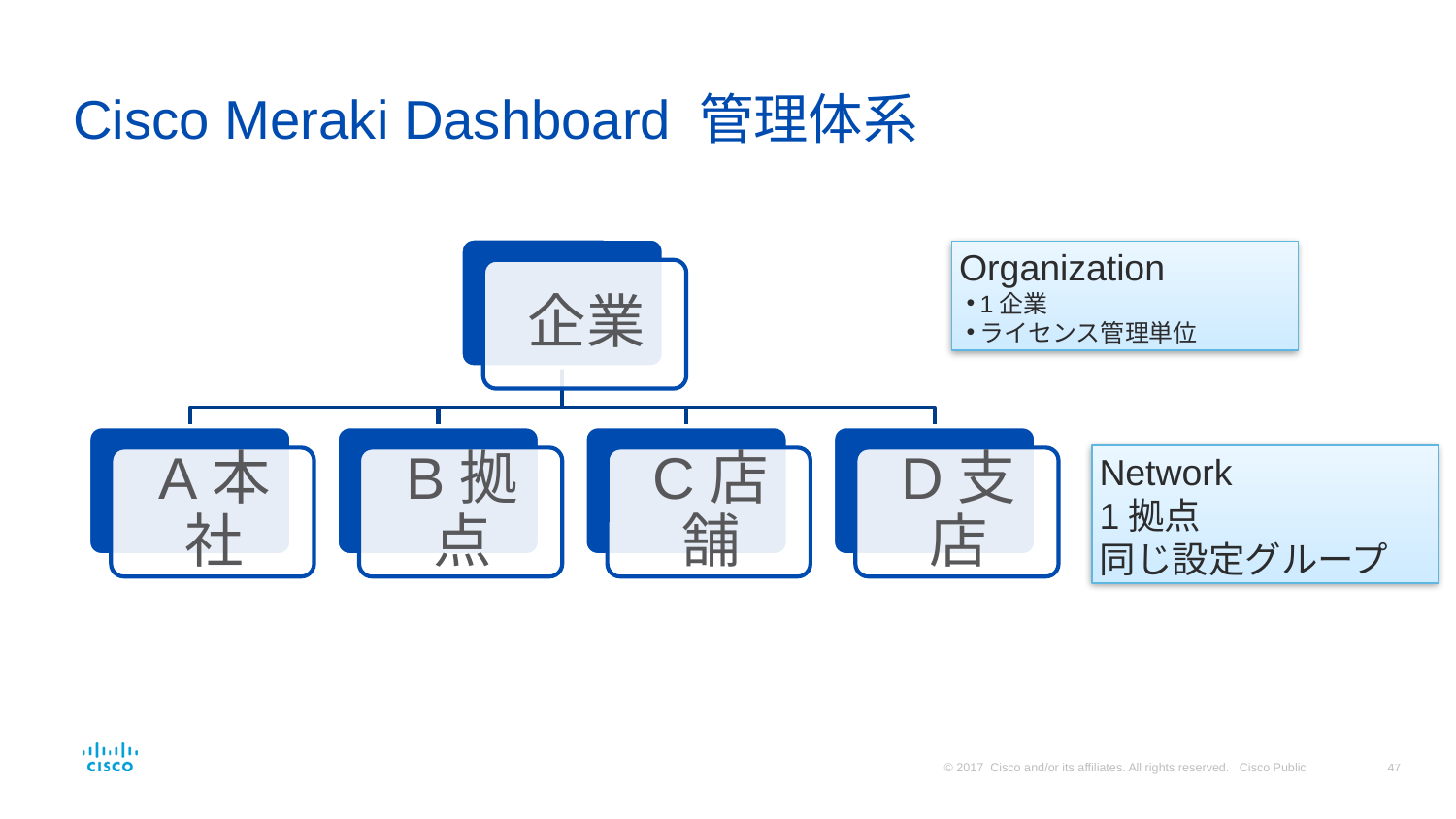

# Cisco Meraki Dashboard 管理体系
企業
A本社
B拠点
C店舗
D支店
Organization
1企業
ライセンス管理単位
Network
1拠点
同じ設定グループ